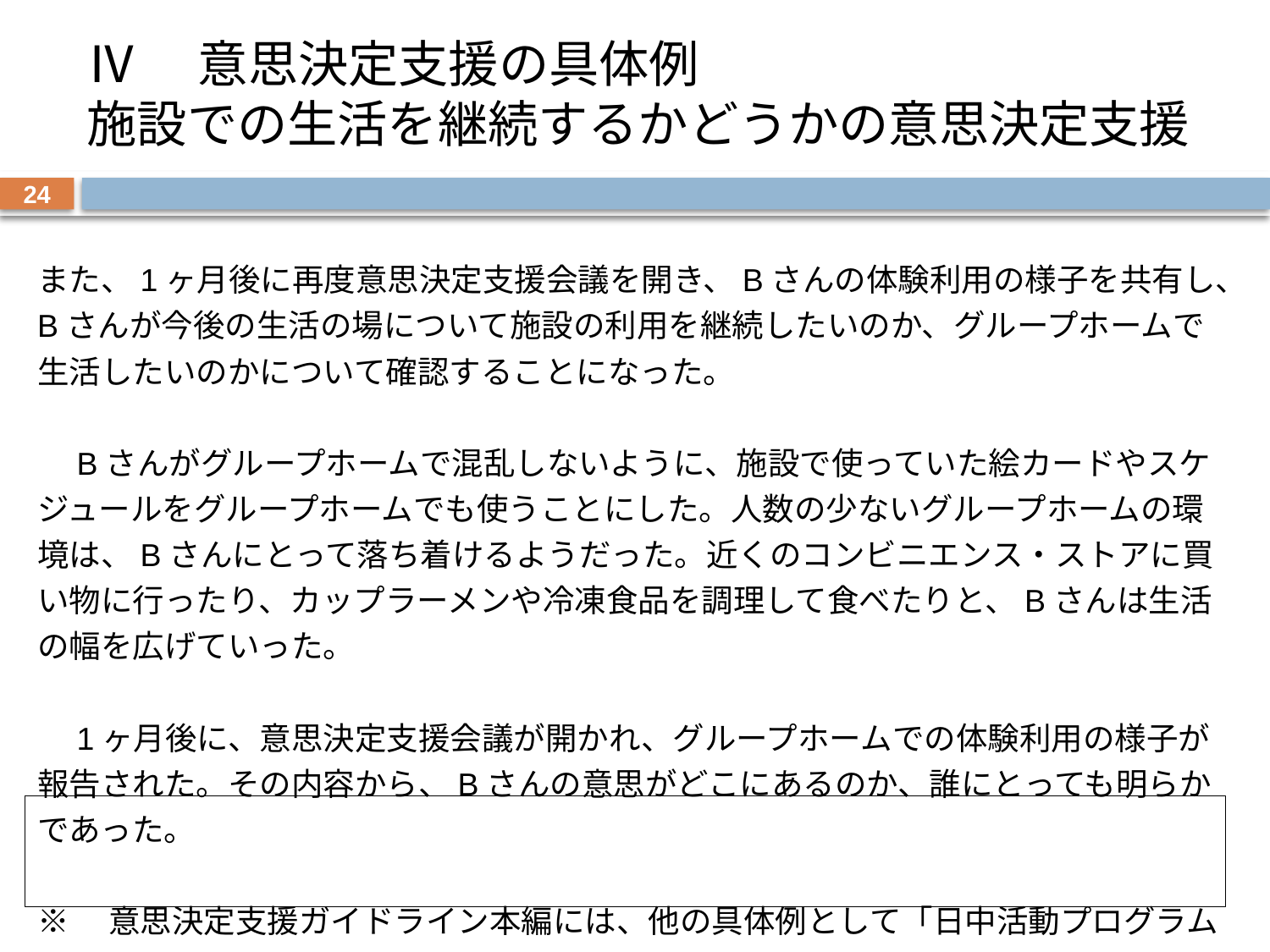

# Ⅳ　意思決定支援の具体例 施設での生活を継続するかどうかの意思決定支援
24
また、1ヶ月後に再度意思決定支援会議を開き、Bさんの体験利用の様子を共有し、Bさんが今後の生活の場について施設の利用を継続したいのか、グループホームで生活したいのかについて確認することになった。

　Bさんがグループホームで混乱しないように、施設で使っていた絵カードやスケジュールをグループホームでも使うことにした。人数の少ないグループホームの環境は、Bさんにとって落ち着けるようだった。近くのコンビニエンス・ストアに買い物に行ったり、カップラーメンや冷凍食品を調理して食べたりと、Bさんは生活の幅を広げていった。

　1ヶ月後に、意思決定支援会議が開かれ、グループホームでの体験利用の様子が報告された。その内容から、Bさんの意思がどこにあるのか、誰にとっても明らかであった。

※　意思決定支援ガイドライン本編には、他の具体例として「日中活動プログラムの選択
　　に関する意思決定支援」「精神科病院からの退院に関する意思決定支援」を収録